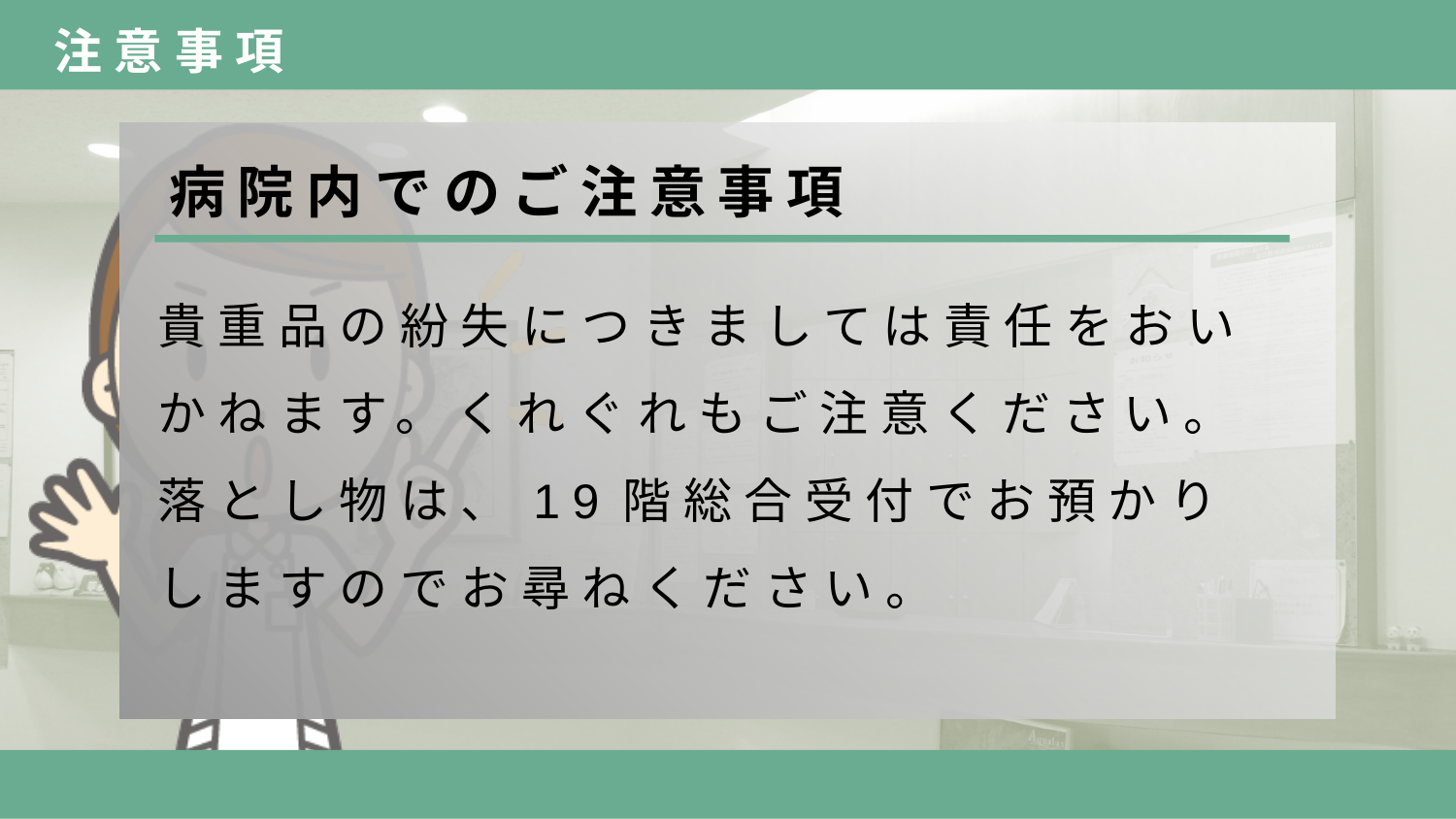

注意事項

病院内でのご注意事項

貴重品の紛失につきましては責任をおいかねます。くれぐれもご注意ください。落とし物は、19階総合受付でお預かりしますのでお尋ねください。